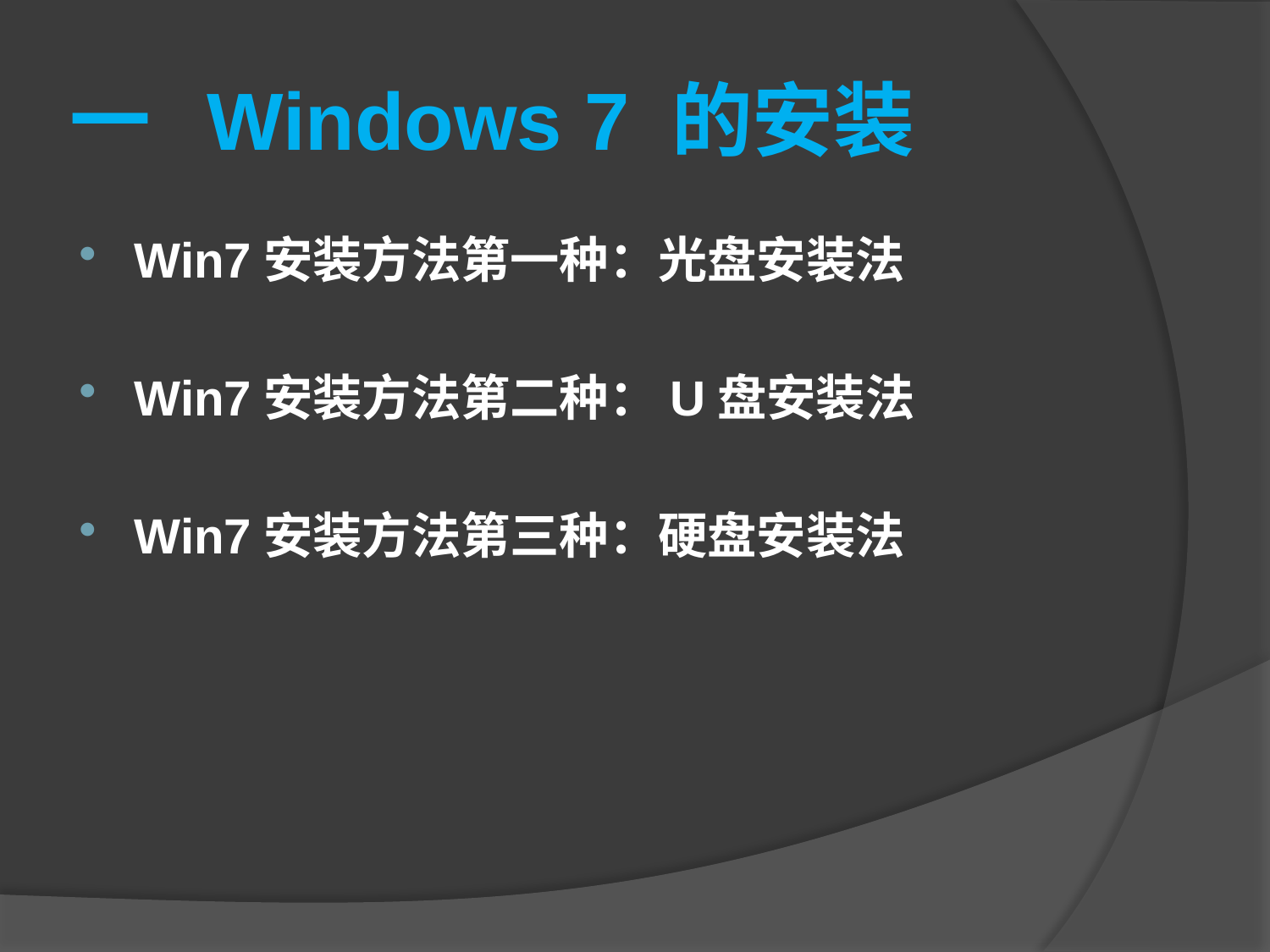

# 一  Windows 7 的安装
Win7安装方法第一种：光盘安装法

Win7安装方法第二种：U盘安装法

Win7安装方法第三种：硬盘安装法